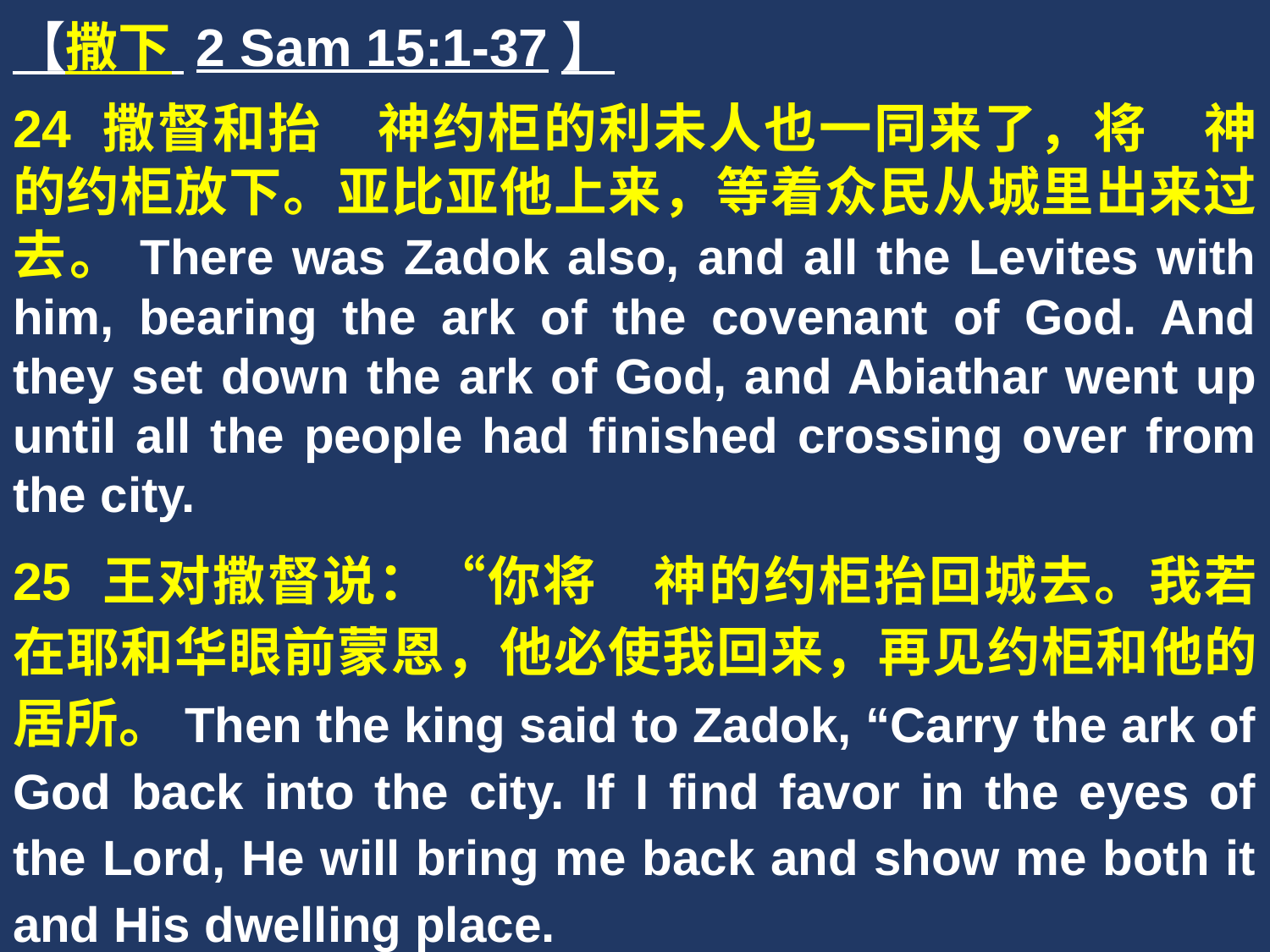

【撒下 2 Sam 15:1-37】
24 撒督和抬　神约柜的利未人也一同来了，将　神的约柜放下。亚比亚他上来，等着众民从城里出来过去。There was Zadok also, and all the Levites with him, bearing the ark of the covenant of God. And they set down the ark of God, and Abiathar went up until all the people had finished crossing over from the city.
25 王对撒督说：“你将　神的约柜抬回城去。我若在耶和华眼前蒙恩，他必使我回来，再见约柜和他的居所。Then the king said to Zadok, “Carry the ark of God back into the city. If I find favor in the eyes of the Lord, He will bring me back and show me both it and His dwelling place.